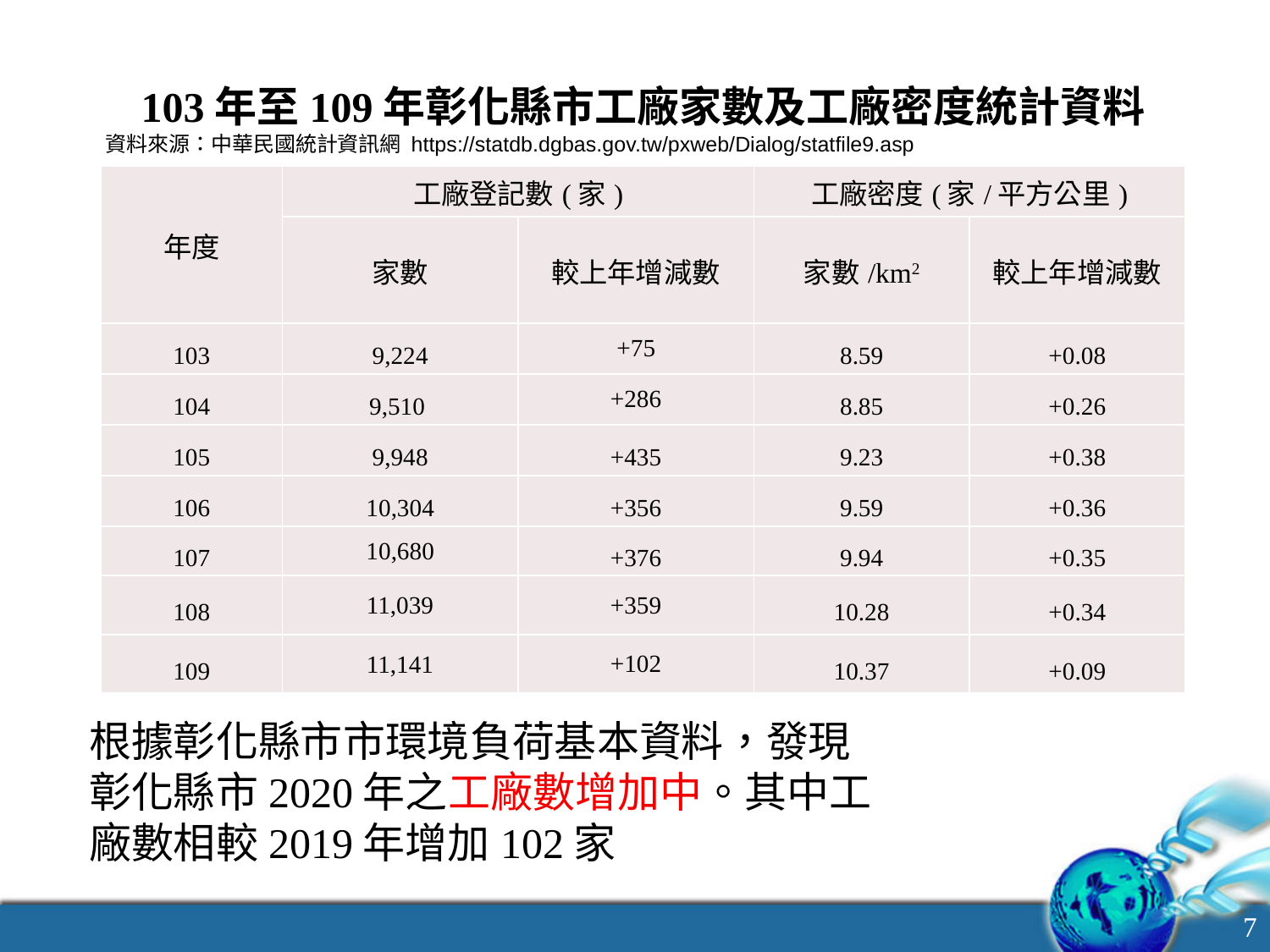

103年至109年彰化縣市工廠家數及工廠密度統計資料
  資料來源：中華民國統計資訊網 https://statdb.dgbas.gov.tw/pxweb/Dialog/statfile9.asp

| 年度 | 工廠登記數(家) |  | 工廠密度(家/平方公里) |  |
| --- | --- | --- | --- | --- |
|  | 家數 | 較上年增減數 | 家數/km2 | 較上年增減數 |
| 103 | 9,224 | +75 | 8.59 | +0.08 |
| 104 | 9,510 | +286 | 8.85 | +0.26 |
| 105 | 9,948 | +435 | 9.23 | +0.38 |
| 106 | 10,304 | +356 | 9.59 | +0.36 |
| 107 | 10,680 | +376 | 9.94 | +0.35 |
| 108 | 11,039 | +359 | 10.28 | +0.34 |
| 109 | 11,141 | +102 | 10.37 | +0.09 |
根據彰化縣市市環境負荷基本資料，發現彰化縣市2020年之工廠數增加中。其中工廠數相較2019年增加102家
7